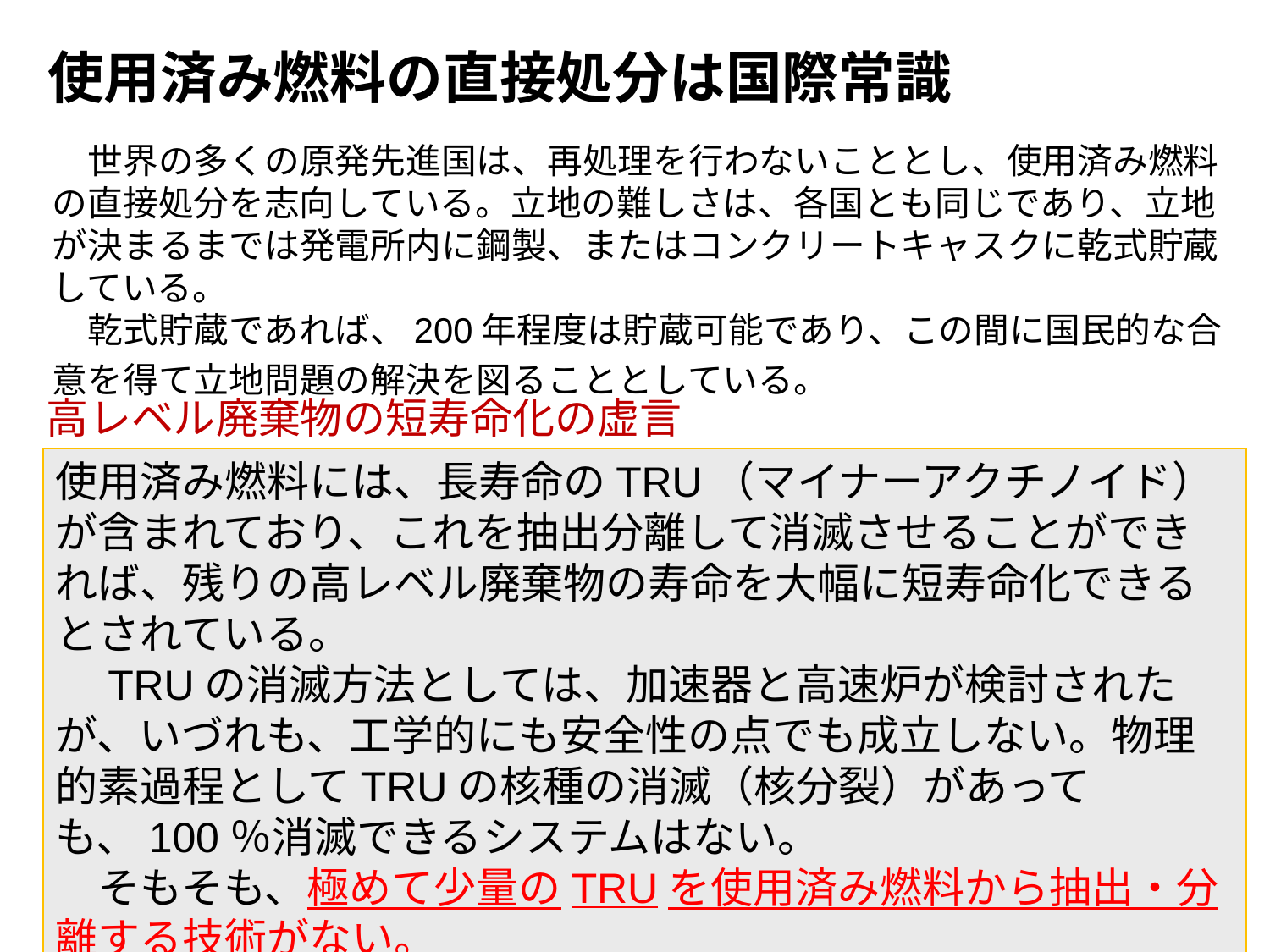

使用済み燃料の直接処分は国際常識
　世界の多くの原発先進国は、再処理を行わないこととし、使用済み燃料の直接処分を志向している。立地の難しさは、各国とも同じであり、立地が決まるまでは発電所内に鋼製、またはコンクリートキャスクに乾式貯蔵している。
　乾式貯蔵であれば、200年程度は貯蔵可能であり、この間に国民的な合意を得て立地問題の解決を図ることとしている。
高レベル廃棄物の短寿命化の虚言
使用済み燃料には、長寿命のTRU（マイナーアクチノイド）が含まれており、これを抽出分離して消滅させることができれば、残りの高レベル廃棄物の寿命を大幅に短寿命化できるとされている。
　TRUの消滅方法としては、加速器と高速炉が検討されたが、いづれも、工学的にも安全性の点でも成立しない。物理的素過程としてTRUの核種の消滅（核分裂）があっても、100％消滅できるシステムはない。
　そもそも、極めて少量のTRUを使用済み燃料から抽出・分離する技術がない。
28